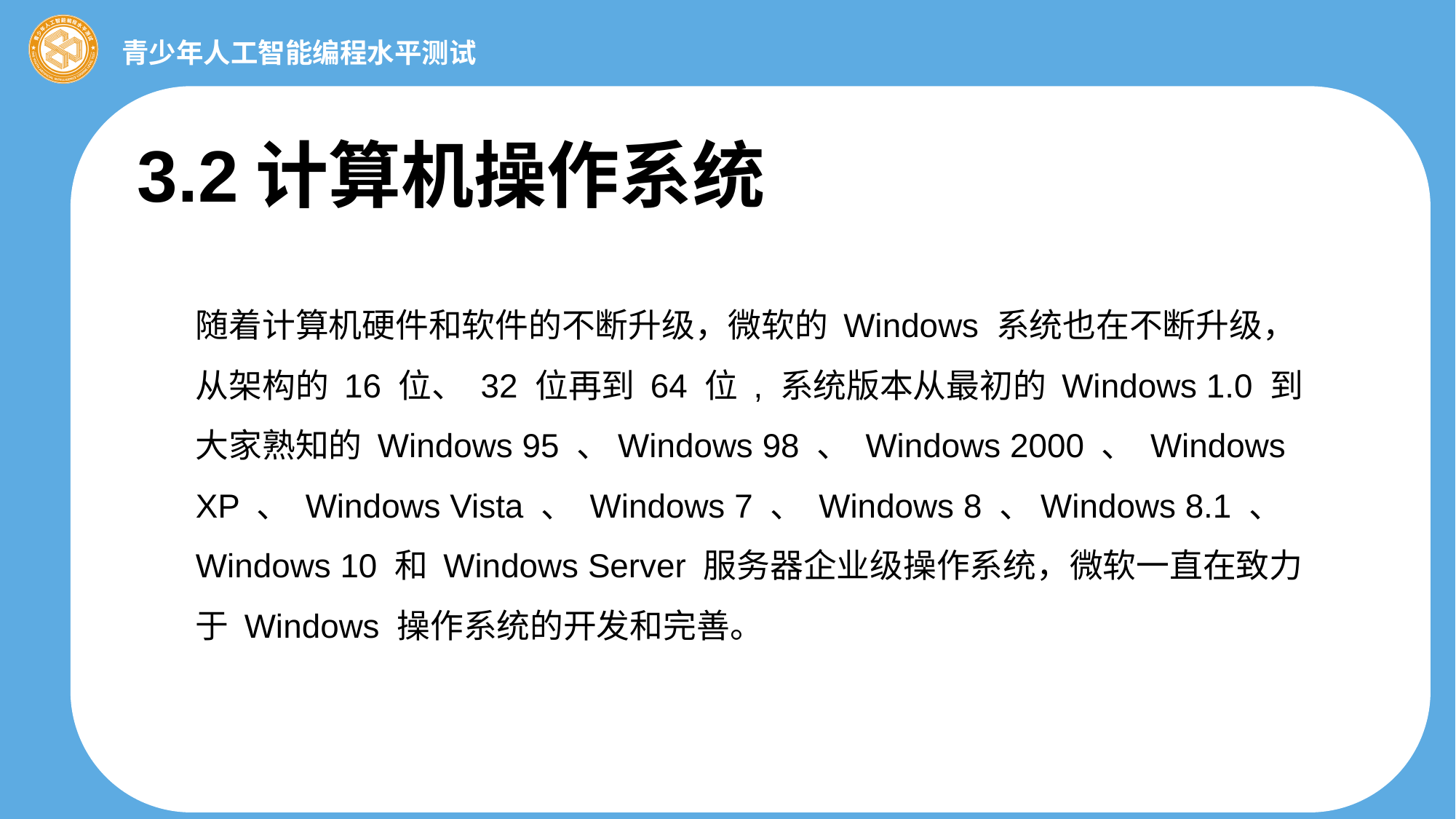

3.2计算机操作系统

随着计算机硬件和软件的不断升级，微软的 Windows 系统也在不断升级，从架构的 16 位、 32 位再到 64 位 , 系统版本从最初的 Windows 1.0 到大家熟知的 Windows 95 、Windows 98 、 Windows 2000 、 Windows XP 、 Windows Vista 、 Windows 7 、 Windows 8 、Windows 8.1 、 Windows 10 和 Windows Server 服务器企业级操作系统，微软一直在致力于 Windows 操作系统的开发和完善。